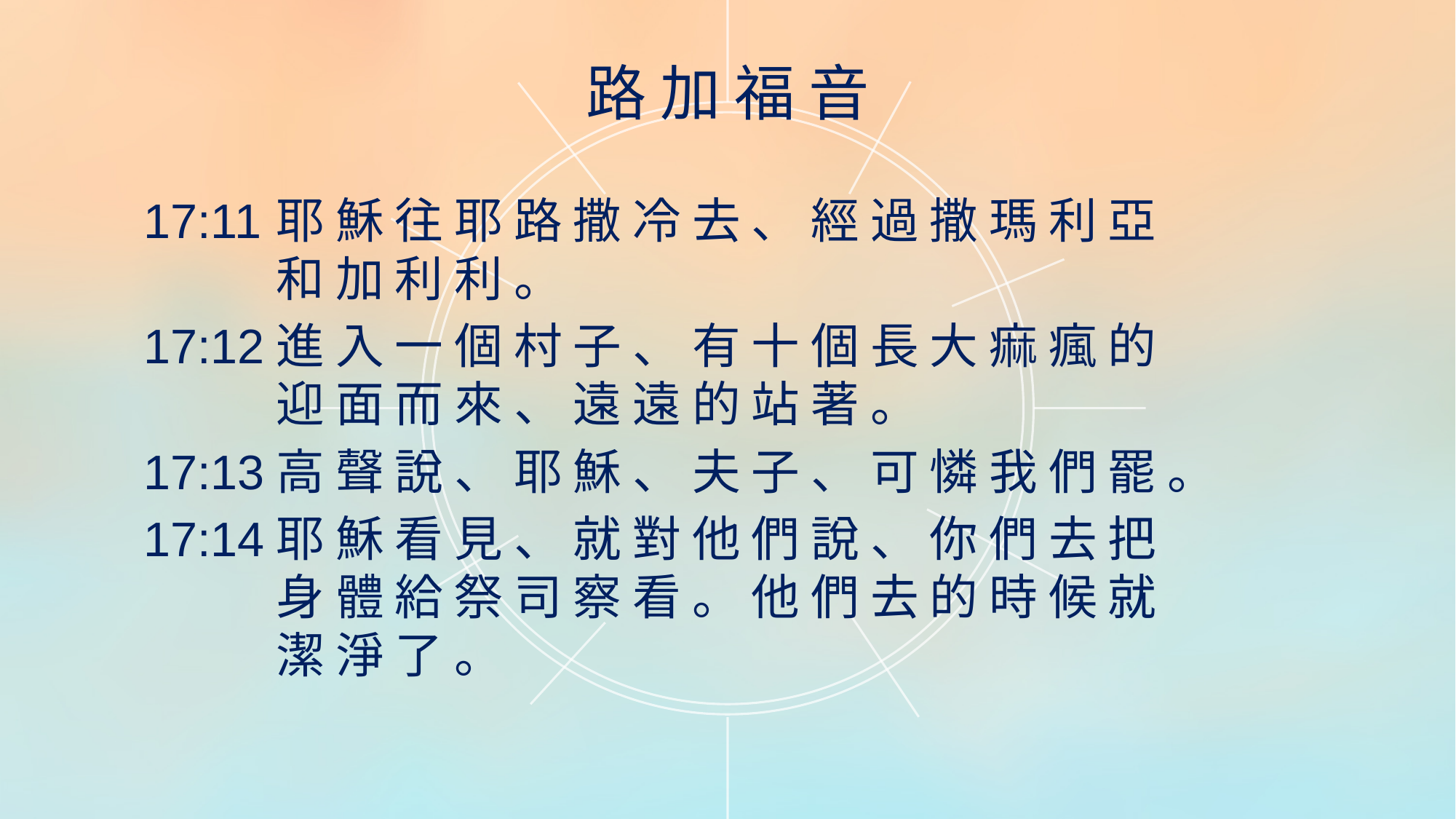

路 加 福 音
17:11	耶 穌 往 耶 路 撒 冷 去 、 經 過 撒 瑪 利 亞 和 加 利 利 。
17:12	進 入 一 個 村 子 、 有 十 個 長 大 痲 瘋 的 迎 面 而 來 、 遠 遠 的 站 著 。
17:13	高 聲 說 、 耶 穌 、 夫 子 、 可 憐 我 們 罷 。
17:14	耶 穌 看 見 、 就 對 他 們 說 、 你 們 去 把 身 體 給 祭 司 察 看 。 他 們 去 的 時 候 就 潔 淨 了 。